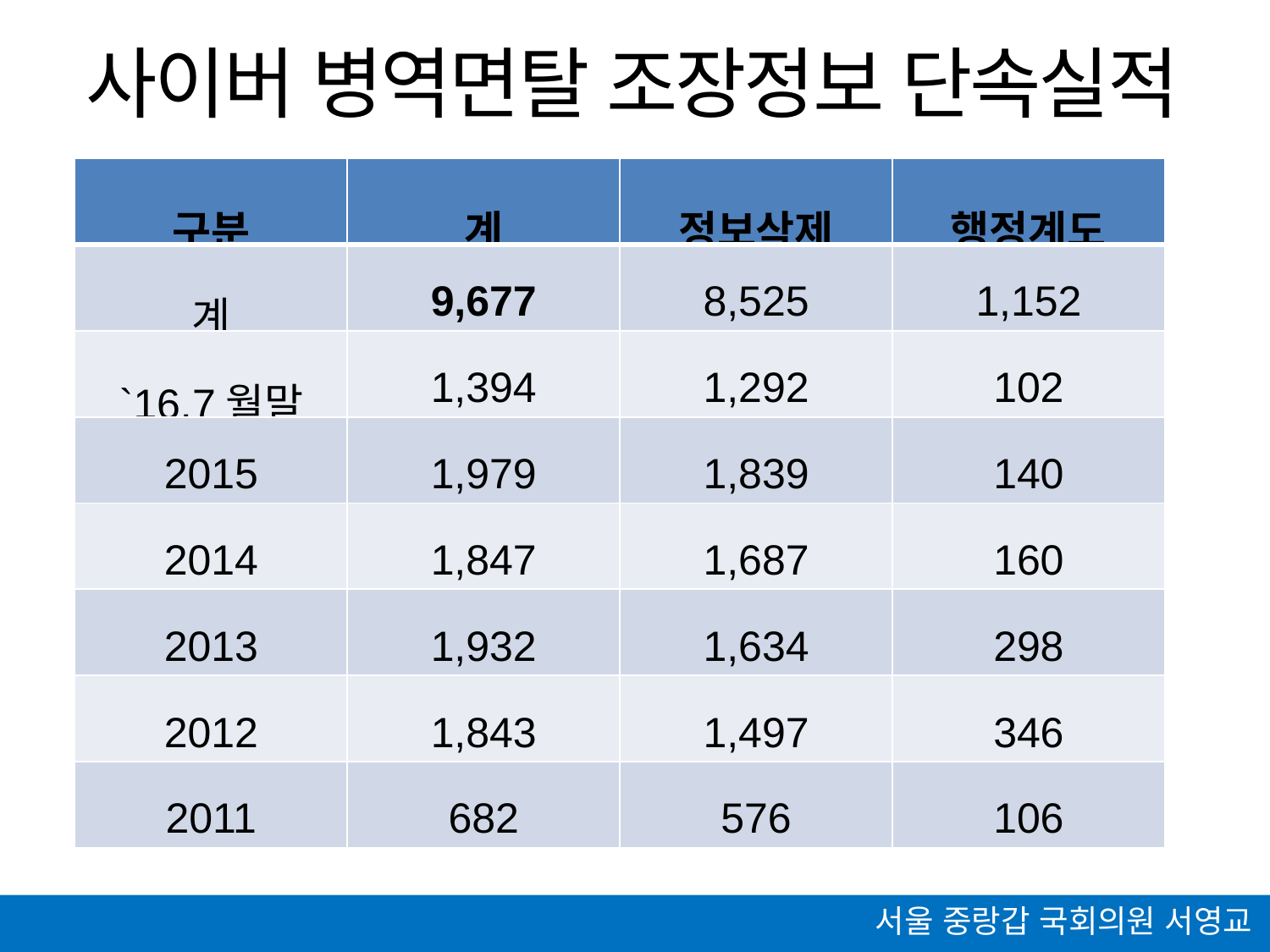

사이버 병역면탈 조장정보 단속실적
| 구분 | 계 | 정보삭제 | 행정계도 |
| --- | --- | --- | --- |
| 계 | 9,677 | 8,525 | 1,152 |
| `16.7월말 | 1,394 | 1,292 | 102 |
| 2015 | 1,979 | 1,839 | 140 |
| 2014 | 1,847 | 1,687 | 160 |
| 2013 | 1,932 | 1,634 | 298 |
| 2012 | 1,843 | 1,497 | 346 |
| 2011 | 682 | 576 | 106 |

서울 중랑갑 국회의원 서영교